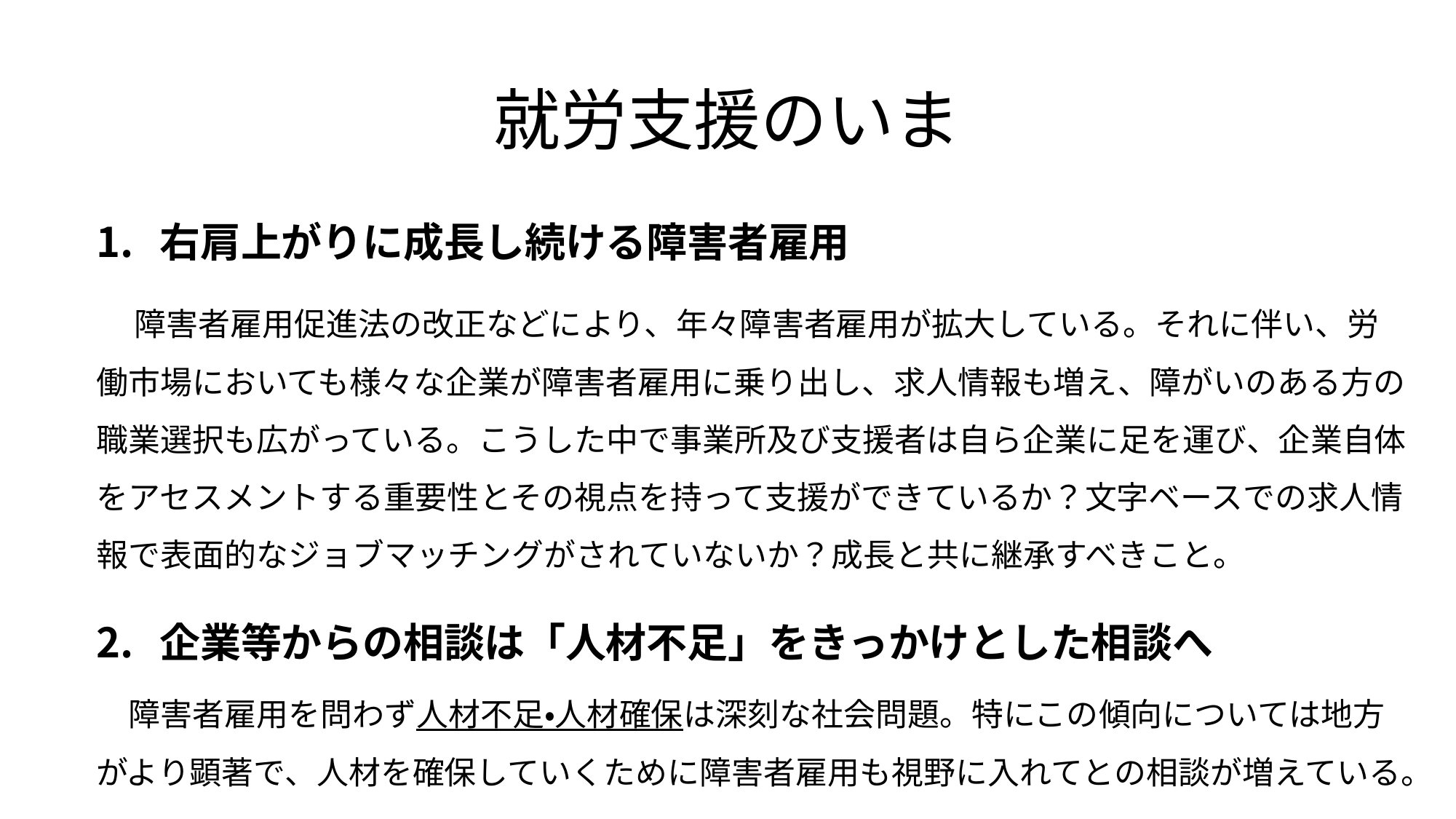

# 就労支援のいま
右肩上がりに成長し続ける障害者雇用
　障害者雇用促進法の改正などにより、年々障害者雇用が拡大している。それに伴い、労働市場においても様々な企業が障害者雇用に乗り出し、求人情報も増え、障がいのある方の職業選択も広がっている。こうした中で事業所及び支援者は自ら企業に足を運び、企業自体をアセスメントする重要性とその視点を持って支援ができているか？文字ベースでの求人情報で表面的なジョブマッチングがされていないか？成長と共に継承すべきこと。

企業等からの相談は「人材不足」をきっかけとした相談へ
　障害者雇用を問わず人材不足・人材確保は深刻な社会問題。特にこの傾向については地方がより顕著で、人材を確保していくために障害者雇用も視野に入れてとの相談が増えている。